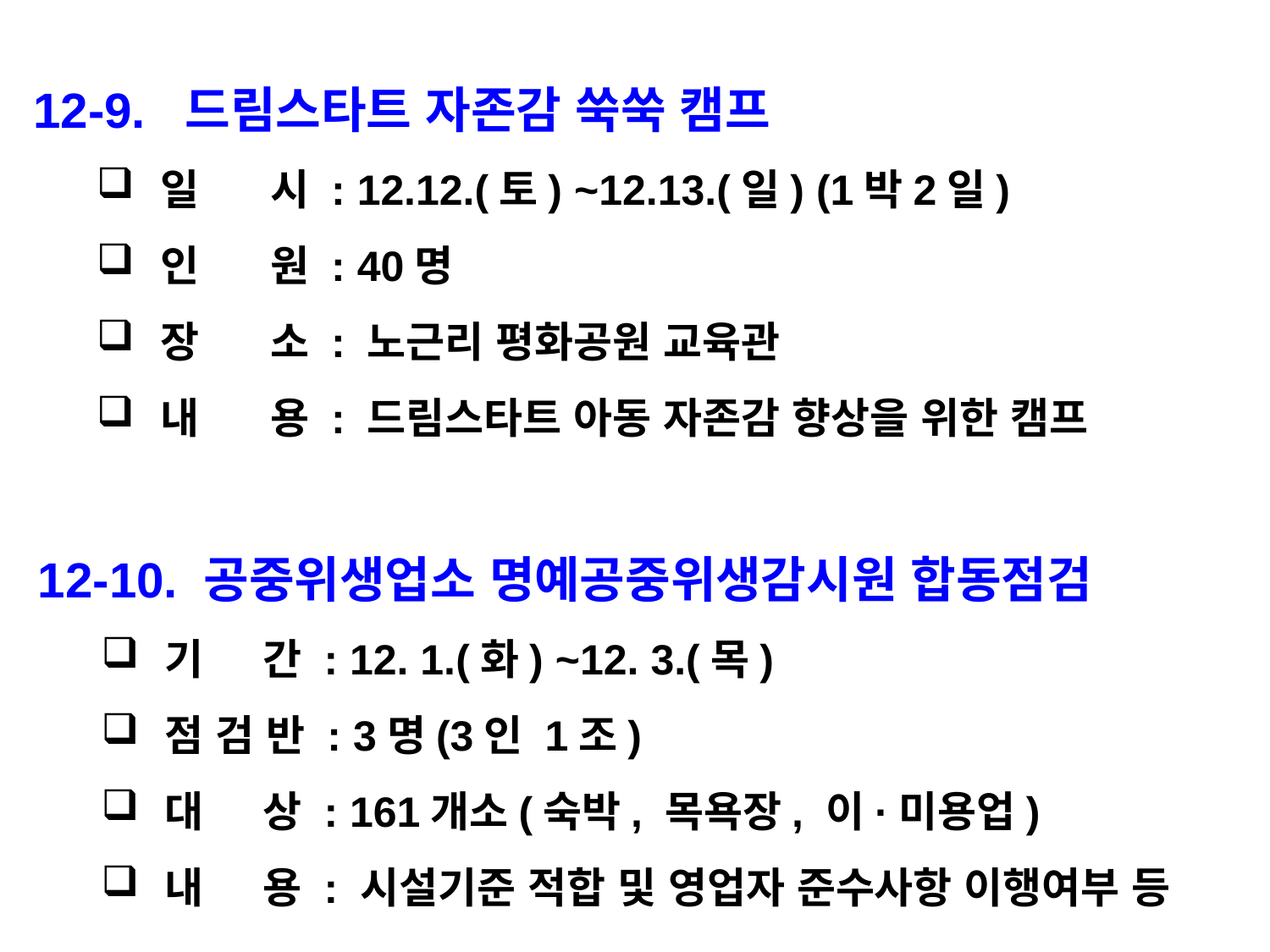

12-9.  드림스타트 자존감 쑥쑥 캠프
일      시 : 12.12.(토) ~12.13.(일) (1박2일)
인      원 : 40명
장      소 : 노근리 평화공원 교육관
내      용 : 드림스타트 아동 자존감 향상을 위한 캠프

12-10. 공중위생업소 명예공중위생감시원 합동점검
기     간 : 12. 1.(화) ~12. 3.(목)
점 검 반 : 3명(3인 1조)
대     상 : 161개소(숙박, 목욕장, 이·미용업)
내     용 : 시설기준 적합 및 영업자 준수사항 이행여부 등